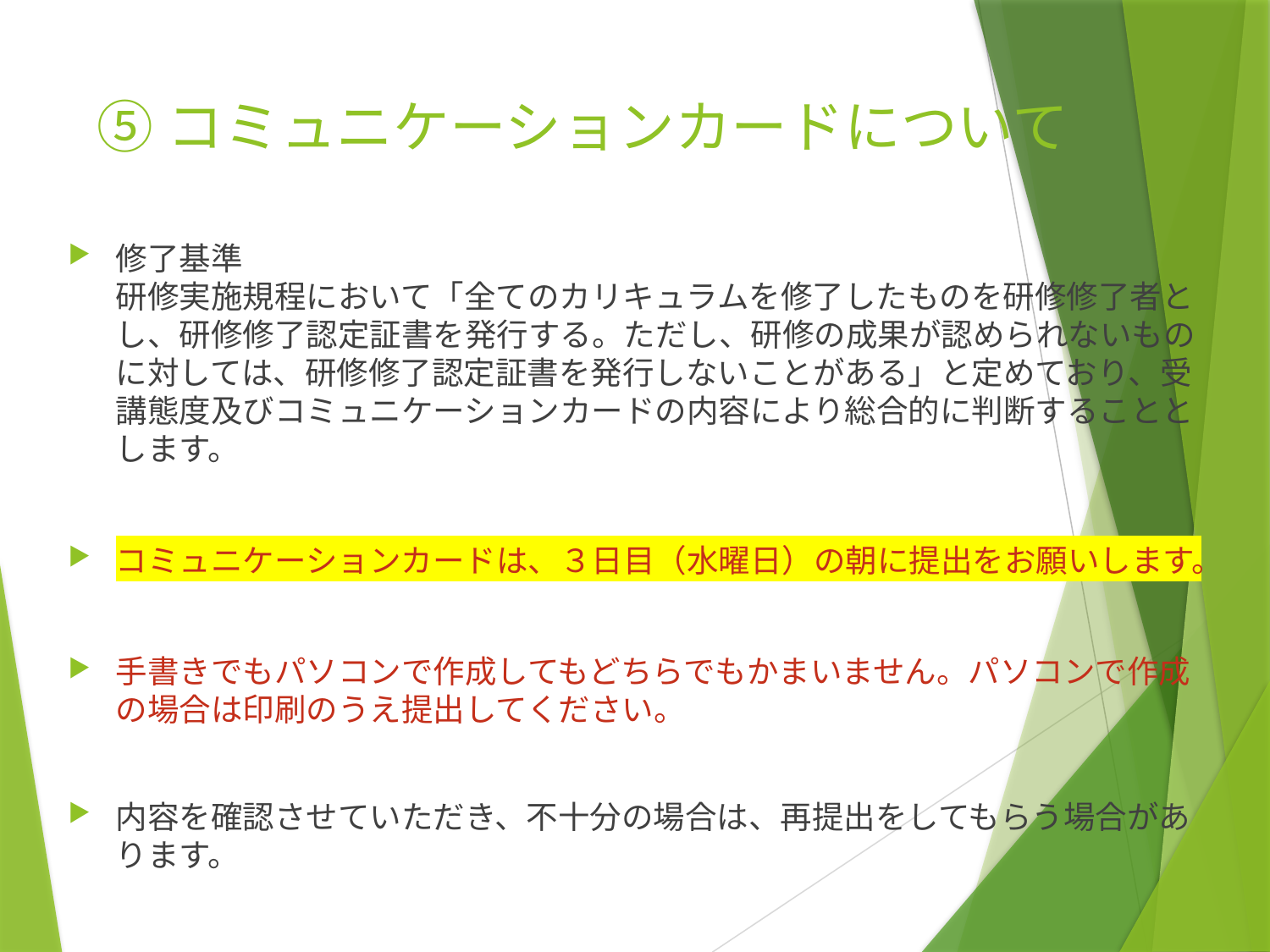

# ⑤コミュニケーションカードについて
修了基準
研修実施規程において「全てのカリキュラムを修了したものを研修修了者とし、研修修了認定証書を発行する。ただし、研修の成果が認められないものに対しては、研修修了認定証書を発行しないことがある」と定めており、受講態度及びコミュニケーションカードの内容により総合的に判断することとします。

コミュニケーションカードは、３日目（水曜日）の朝に提出をお願いします。

手書きでもパソコンで作成してもどちらでもかまいません。パソコンで作成の場合は印刷のうえ提出してください。

内容を確認させていただき、不十分の場合は、再提出をしてもらう場合があります。